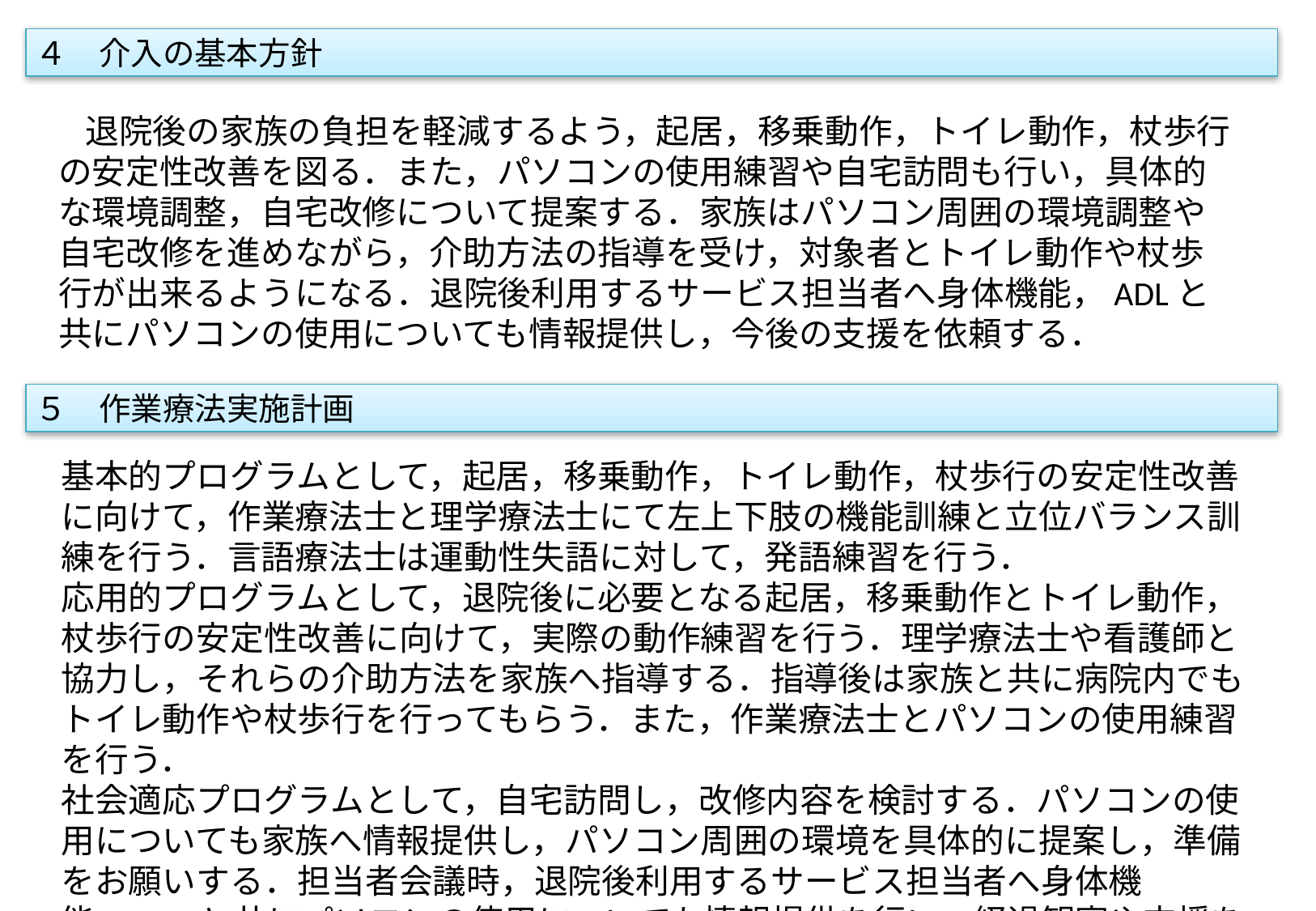

４　介入の基本方針
　退院後の家族の負担を軽減するよう，起居，移乗動作，トイレ動作，杖歩行の安定性改善を図る．また，パソコンの使用練習や自宅訪問も行い，具体的な環境調整，自宅改修について提案する．家族はパソコン周囲の環境調整や自宅改修を進めながら，介助方法の指導を受け，対象者とトイレ動作や杖歩行が出来るようになる．退院後利用するサービス担当者へ身体機能，ADLと共にパソコンの使用についても情報提供し，今後の支援を依頼する．
５　作業療法実施計画
基本的プログラムとして，起居，移乗動作，トイレ動作，杖歩行の安定性改善に向けて，作業療法士と理学療法士にて左上下肢の機能訓練と立位バランス訓練を行う．言語療法士は運動性失語に対して，発語練習を行う．
応用的プログラムとして，退院後に必要となる起居，移乗動作とトイレ動作，杖歩行の安定性改善に向けて，実際の動作練習を行う．理学療法士や看護師と協力し，それらの介助方法を家族へ指導する．指導後は家族と共に病院内でもトイレ動作や杖歩行を行ってもらう．また，作業療法士とパソコンの使用練習を行う．
社会適応プログラムとして，自宅訪問し，改修内容を検討する．パソコンの使用についても家族へ情報提供し，パソコン周囲の環境を具体的に提案し，準備をお願いする．担当者会議時，退院後利用するサービス担当者へ身体機能，ADLと共にパソコンの使用についても情報提供を行い，経過観察や支援を依頼する．